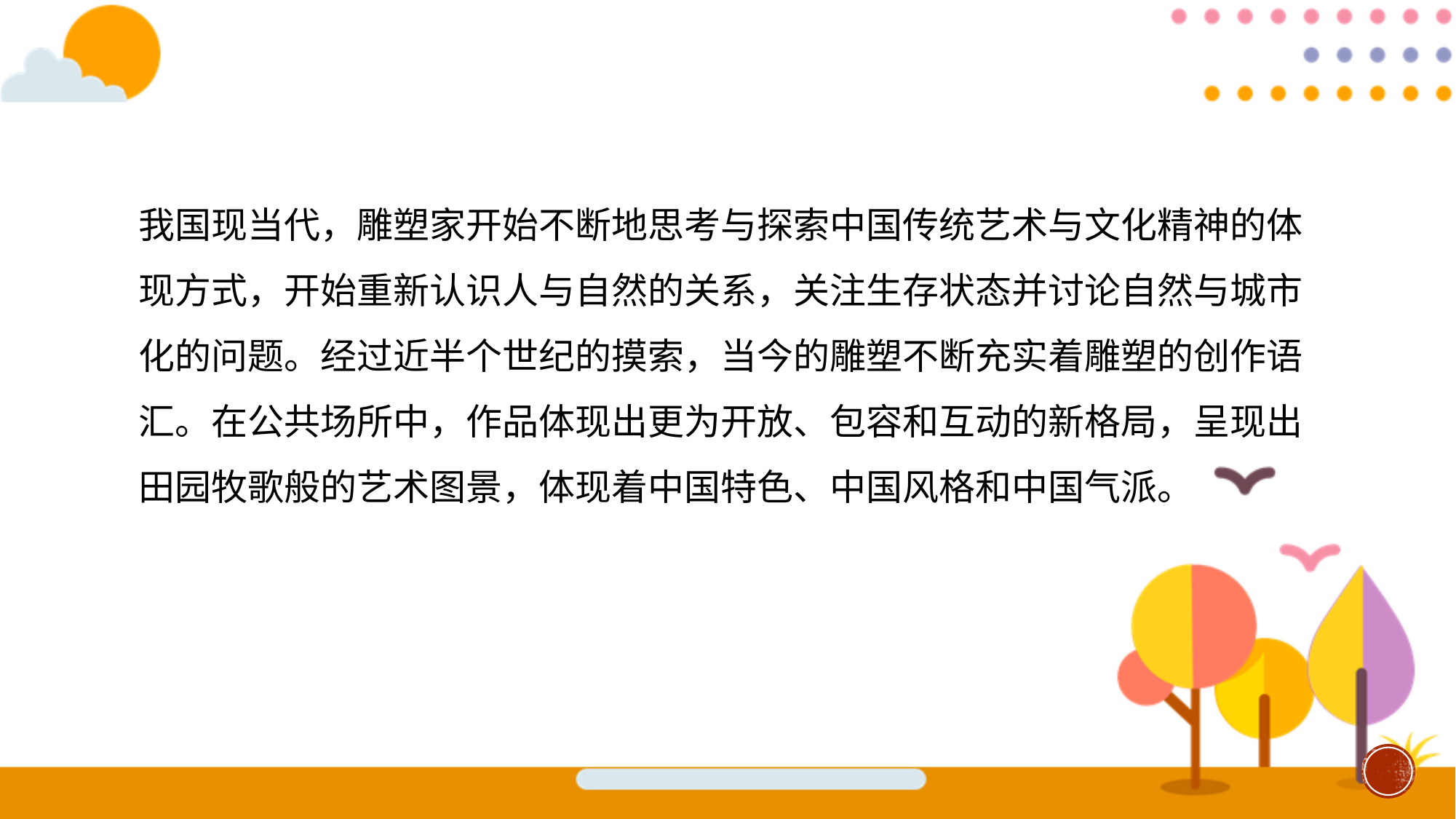

我国现当代，雕塑家开始不断地思考与探索中国传统艺术与文化精神的体现方式，开始重新认识人与自然的关系，关注生存状态并讨论自然与城市化的问题。经过近半个世纪的摸索，当今的雕塑不断充实着雕塑的创作语汇。在公共场所中，作品体现出更为开放、包容和互动的新格局，呈现出田园牧歌般的艺术图景，体现着中国特色、中国风格和中国气派。